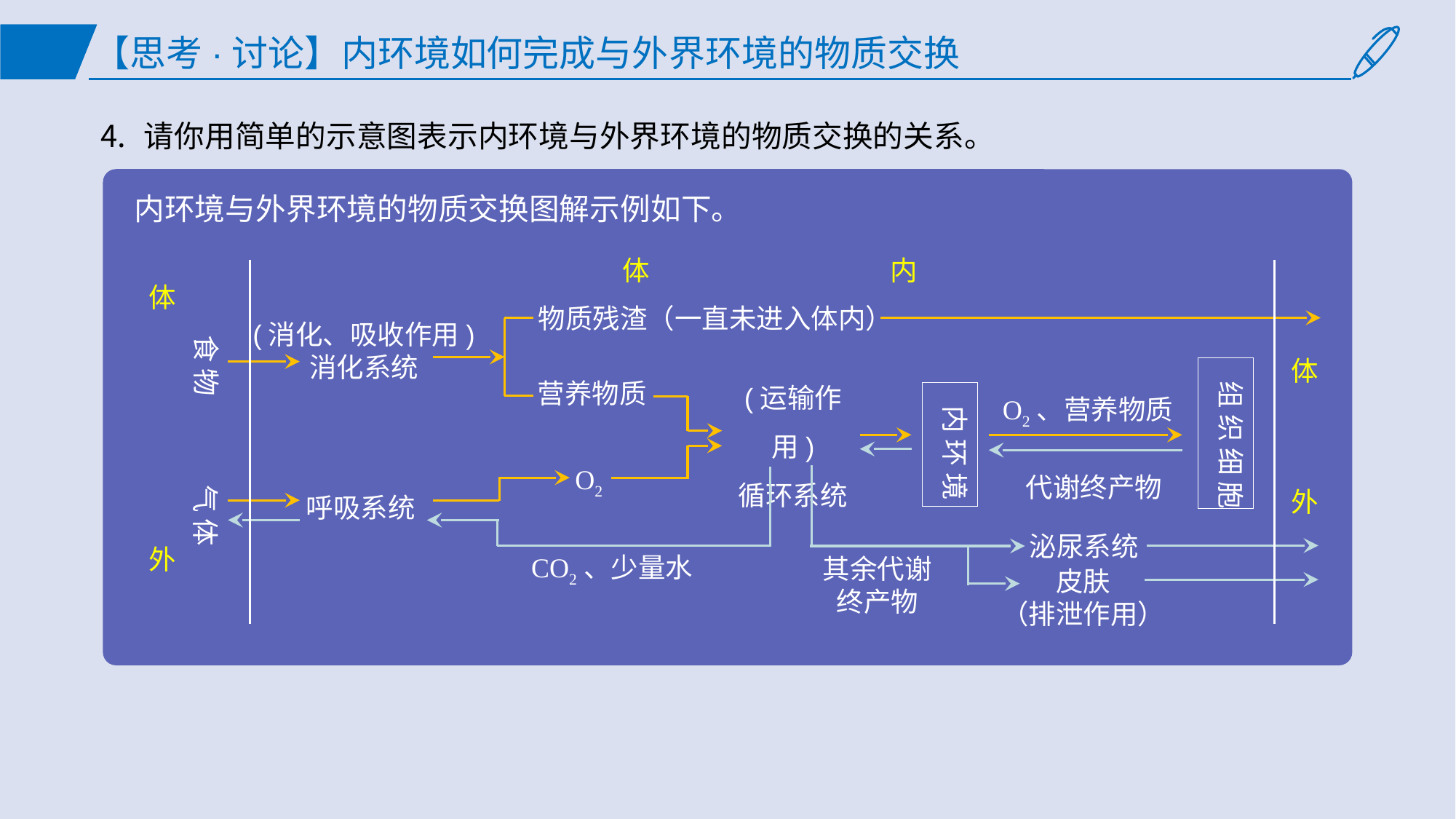

【思考·讨论】内环境如何完成与外界环境的物质交换

请你用简单的示意图表示内环境与外界环境的物质交换的关系。

内环境与外界环境的物质交换图解示例如下。
体                                       内
体

外
物质残渣（一直未进入体内）
(消化、吸收作用)
消化系统
食 物
体

外
 组 织 细 胞
(运输作用)
循环系统
营养物质
O2、营养物质
 内 环 境
O2
代谢终产物
气 体
呼吸系统
泌尿系统
CO2、少量水
其余代谢
终产物
皮肤
（排泄作用）